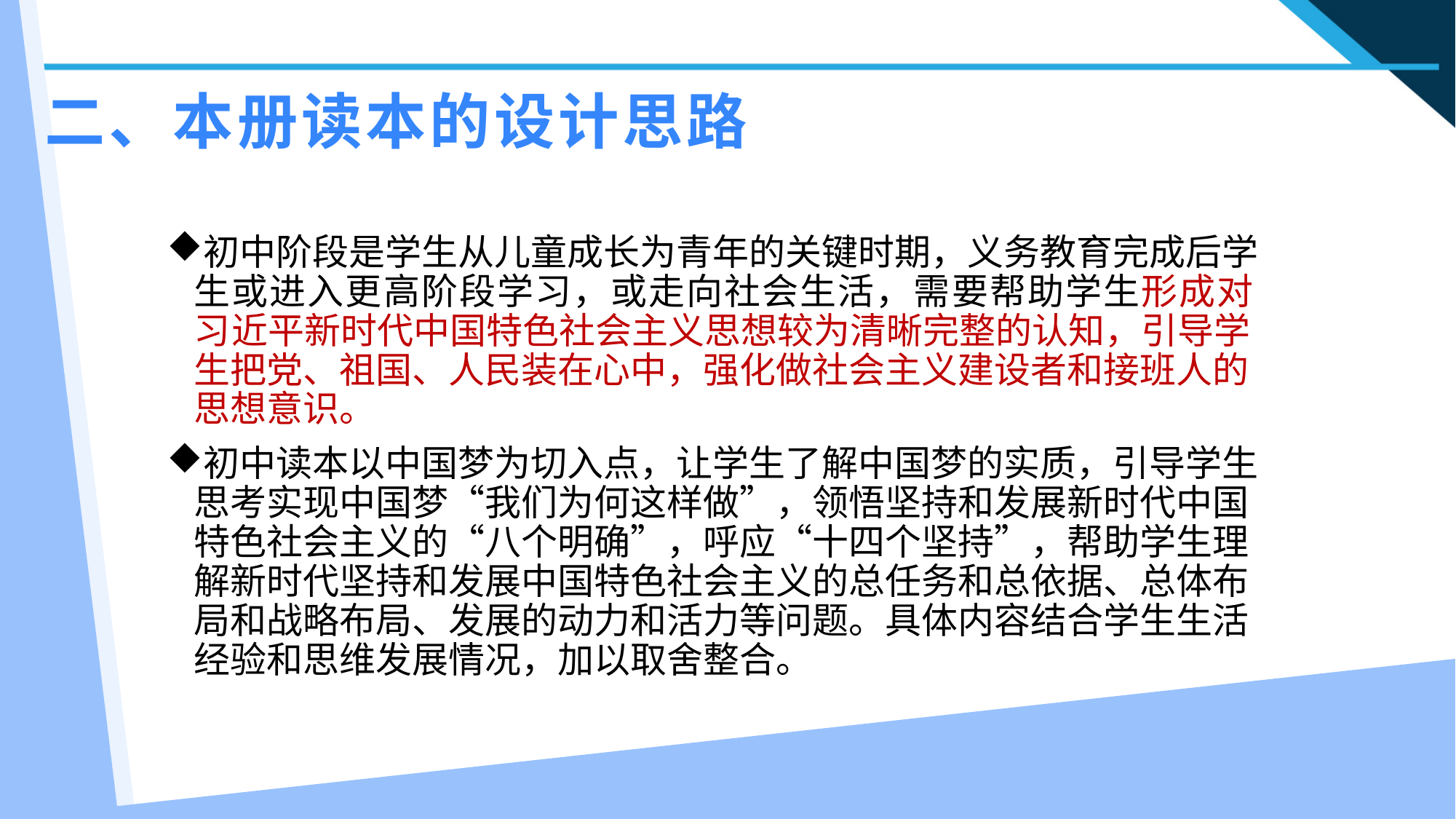

二、本册读本的设计思路

初中阶段是学生从儿童成长为青年的关键时期，义务教育完成后学生或进入更高阶段学习，或走向社会生活，需要帮助学生形成对习近平新时代中国特色社会主义思想较为清晰完整的认知，引导学生把党、祖国、人民装在心中，强化做社会主义建设者和接班人的思想意识。
初中读本以中国梦为切入点，让学生了解中国梦的实质，引导学生思考实现中国梦“我们为何这样做”，领悟坚持和发展新时代中国特色社会主义的“八个明确”，呼应“十四个坚持”，帮助学生理解新时代坚持和发展中国特色社会主义的总任务和总依据、总体布局和战略布局、发展的动力和活力等问题。具体内容结合学生生活经验和思维发展情况，加以取舍整合。